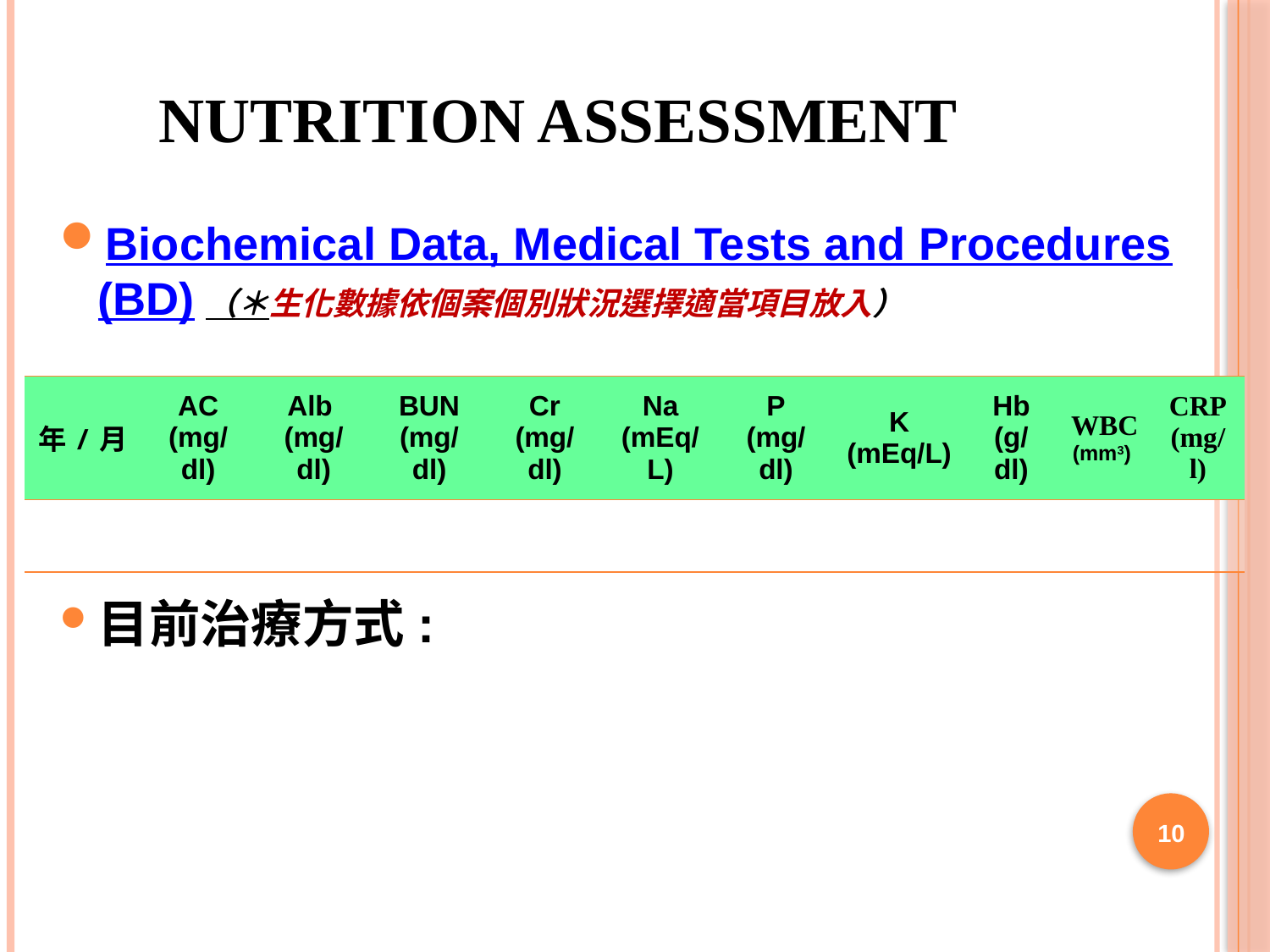

# Nutrition Assessment
Biochemical Data, Medical Tests and Procedures (BD)（＊生化數據依個案個別狀況選擇適當項目放入）

目前治療方式:
| 年/月 | AC (mg/dl) | Alb (mg/dl) | BUN (mg/dl) | Cr (mg/dl) | Na (mEq/L) | P (mg/dl) | K (mEq/L) | Hb (g/dl) | WBC (mm3) | CRP (mg/l) |
| --- | --- | --- | --- | --- | --- | --- | --- | --- | --- | --- |
|  |  |  |  |  |  |  |  |  |  |  |
10